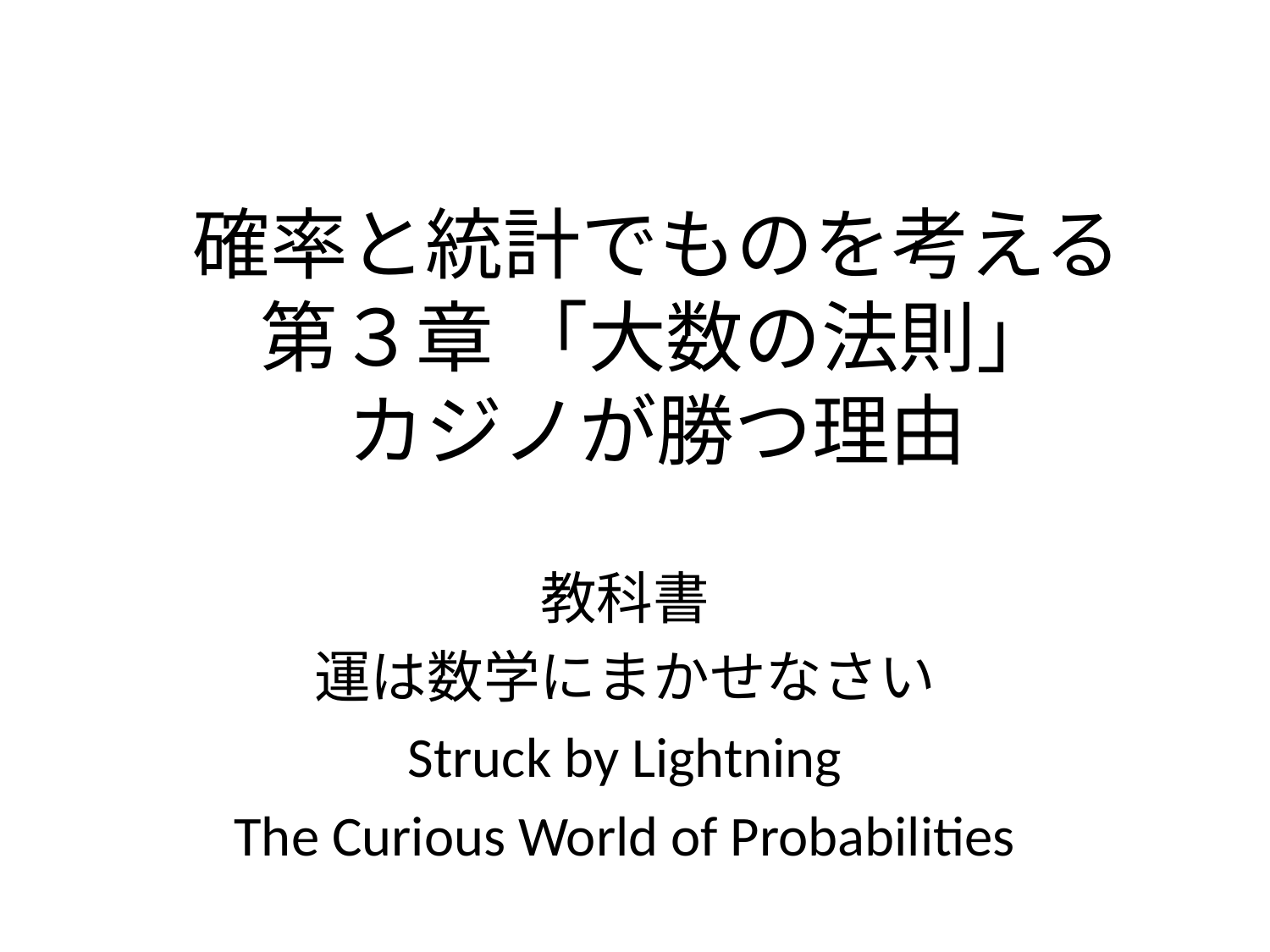

# 確率と統計でものを考える 第３章 「大数の法則」 カジノが勝つ理由
教科書
運は数学にまかせなさい
Struck by Lightning
The Curious World of Probabilities